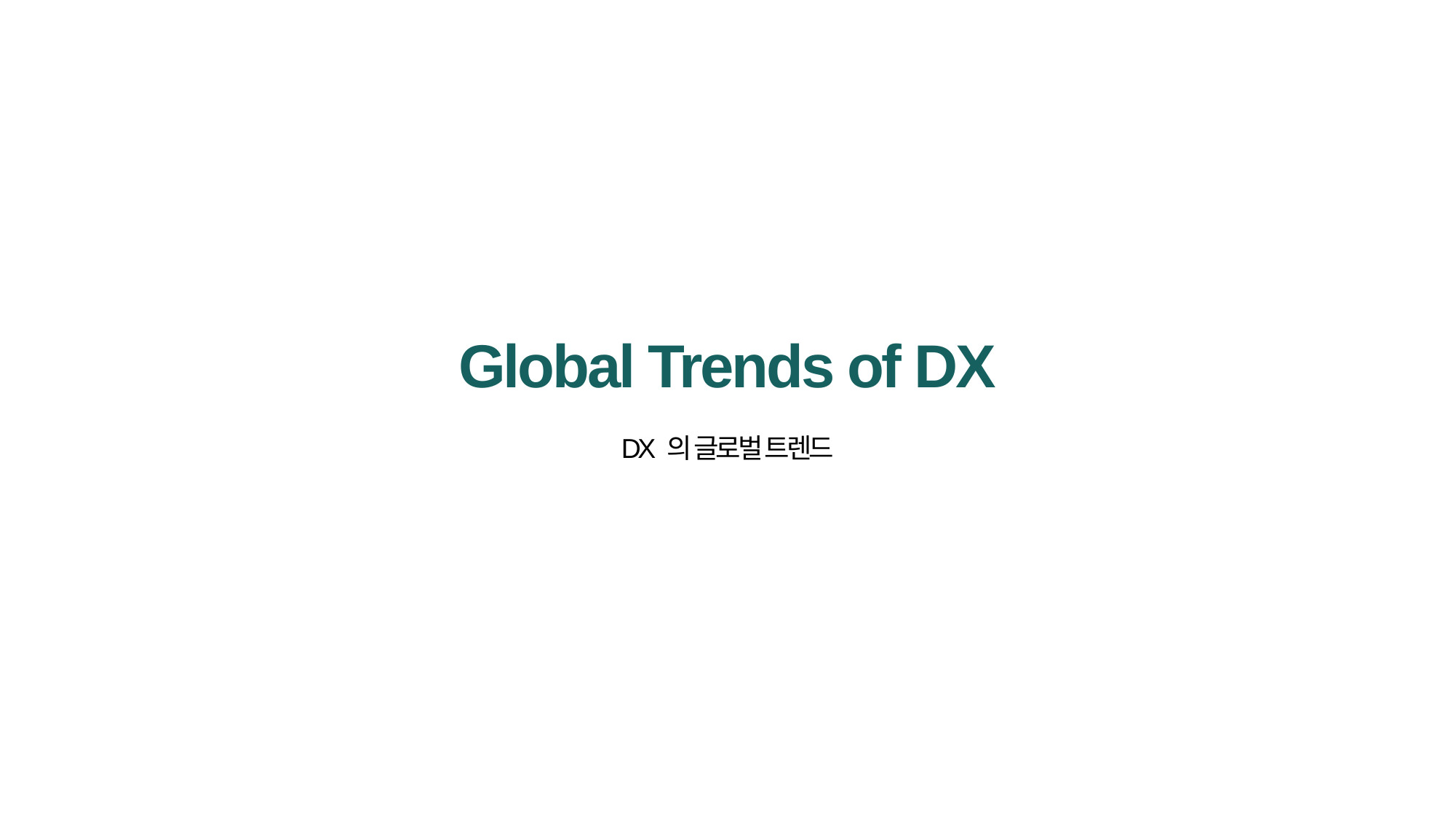

Global Trends of DX
DX 의 글로벌 트렌드